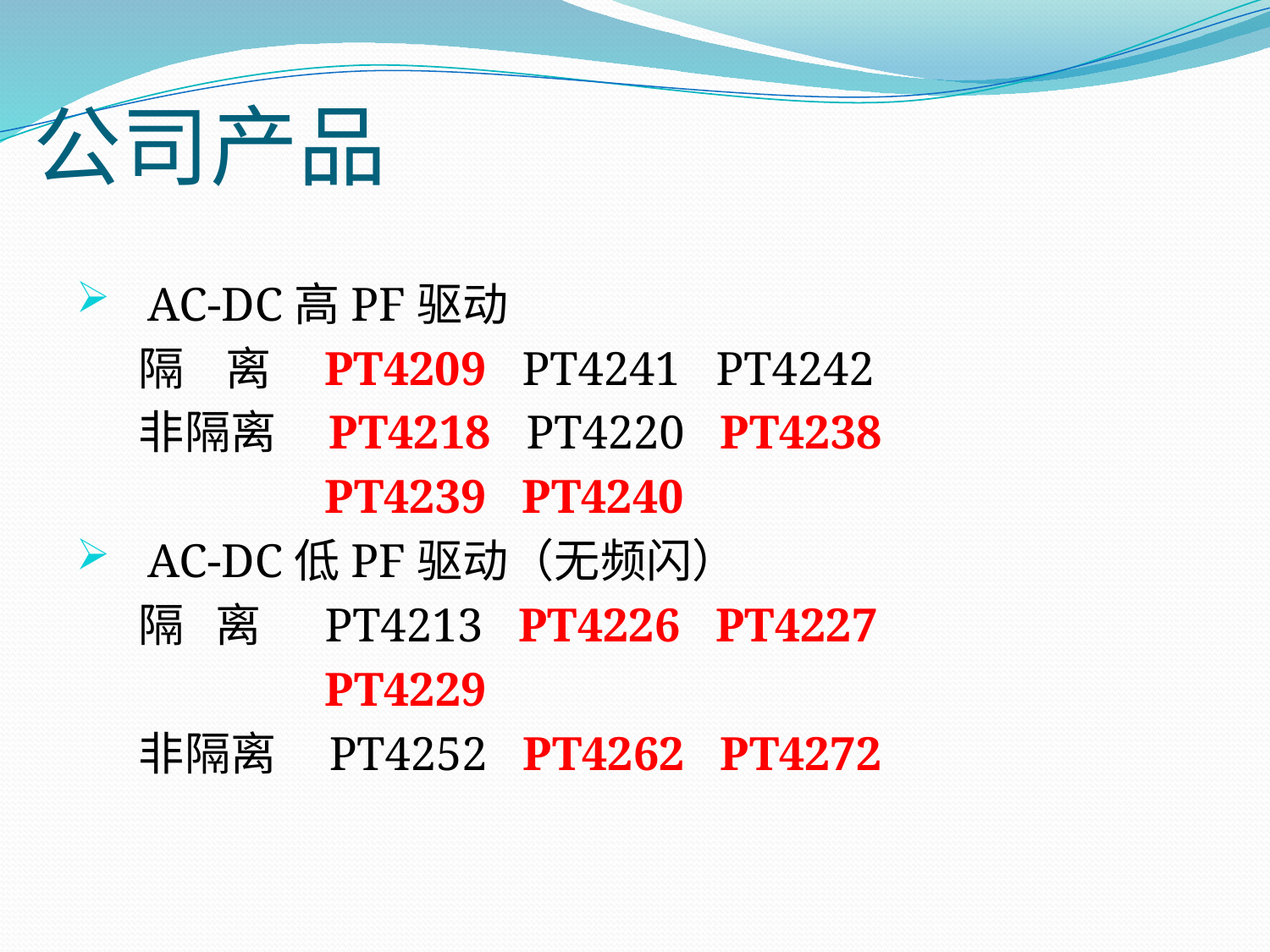

# 公司产品
AC-DC高PF驱动
     隔    离    PT4209   PT4241   PT4242
     非隔离    PT4218   PT4220   PT4238
                     PT4239   PT4240
AC-DC低PF驱动（无频闪）
     隔   离     PT4213   PT4226   PT4227
                     PT4229
     非隔离    PT4252   PT4262   PT4272